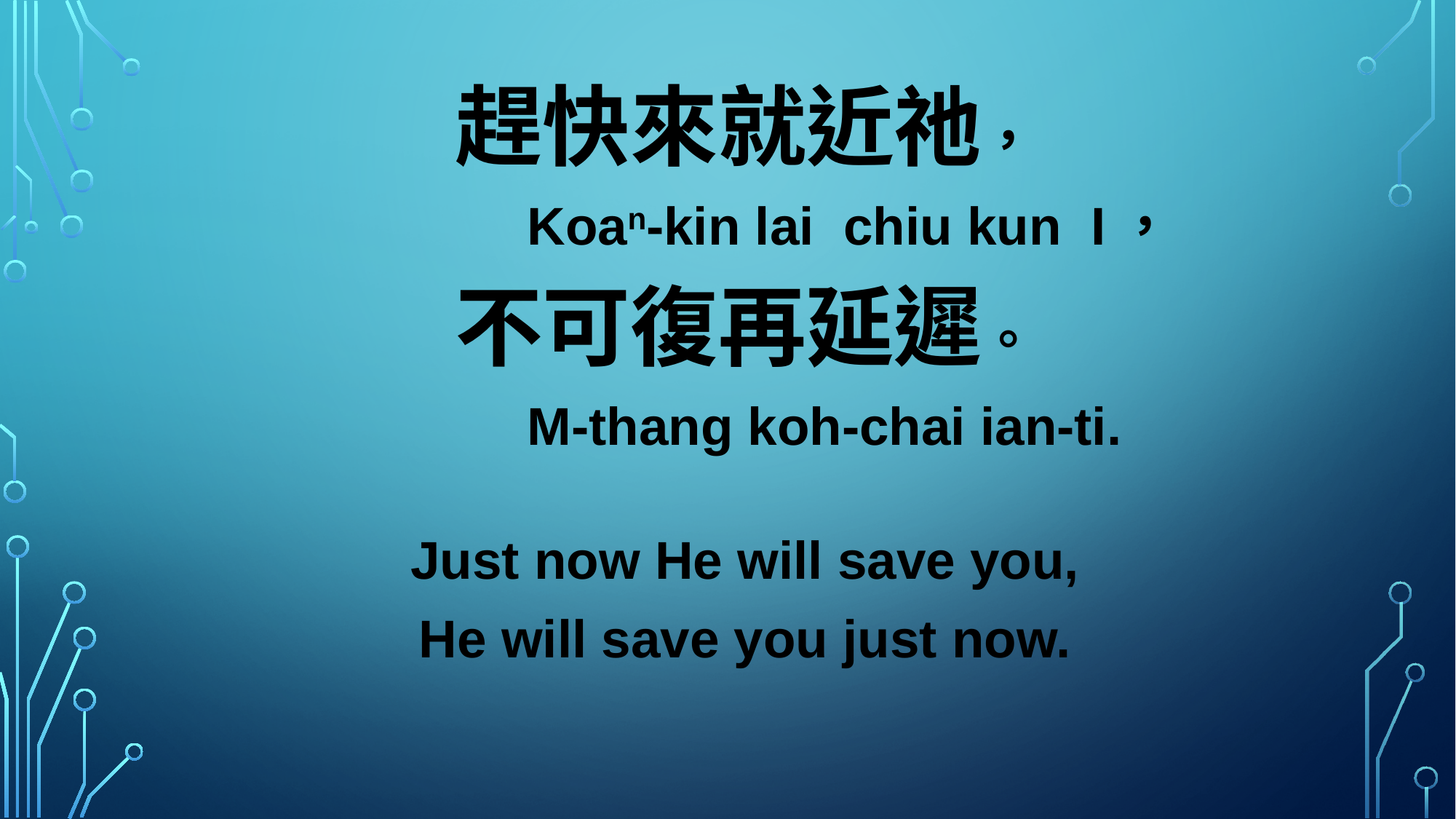

趕快來就近祂，
                          Koan-kin lai  chiu kun  I，
不可復再延遲。
                          M-thang koh-chai ian-ti.

Just now He will save you,
He will save you just now.